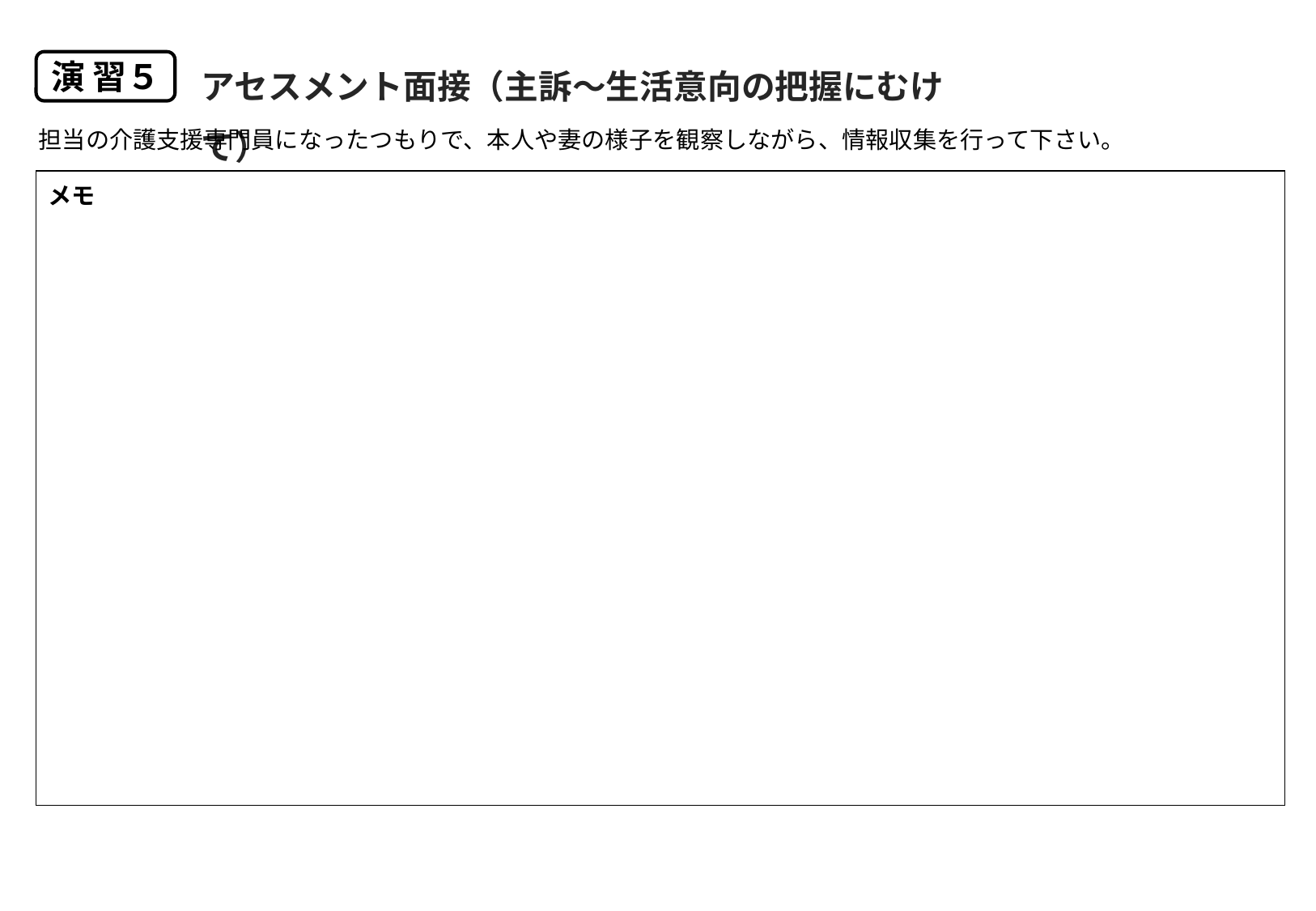

アセスメント面接（主訴～生活意向の把握にむけて）
演 習５
担当の介護支援専門員になったつもりで、本人や妻の様子を観察しながら、情報収集を行って下さい。
| メモ |
| --- |